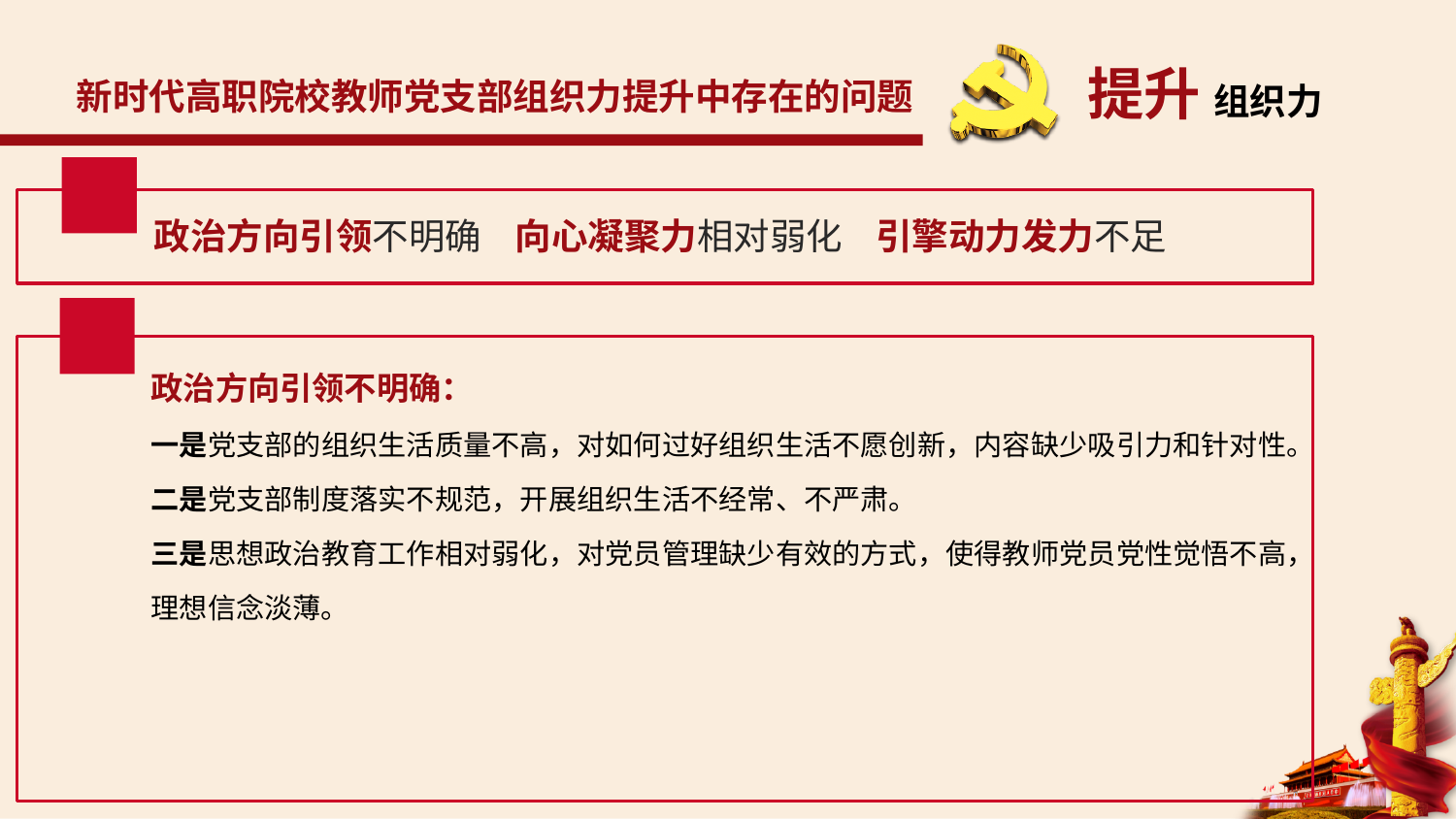

新时代高职院校教师党支部组织力提升中存在的问题

政治方向引领不明确    向心凝聚力相对弱化    引擎动力发力不足

政治方向引领不明确：
一是党支部的组织生活质量不高，对如何过好组织生活不愿创新，内容缺少吸引力和针对性。
二是党支部制度落实不规范，开展组织生活不经常、不严肃。
三是思想政治教育工作相对弱化，对党员管理缺少有效的方式，使得教师党员党性觉悟不高，理想信念淡薄。